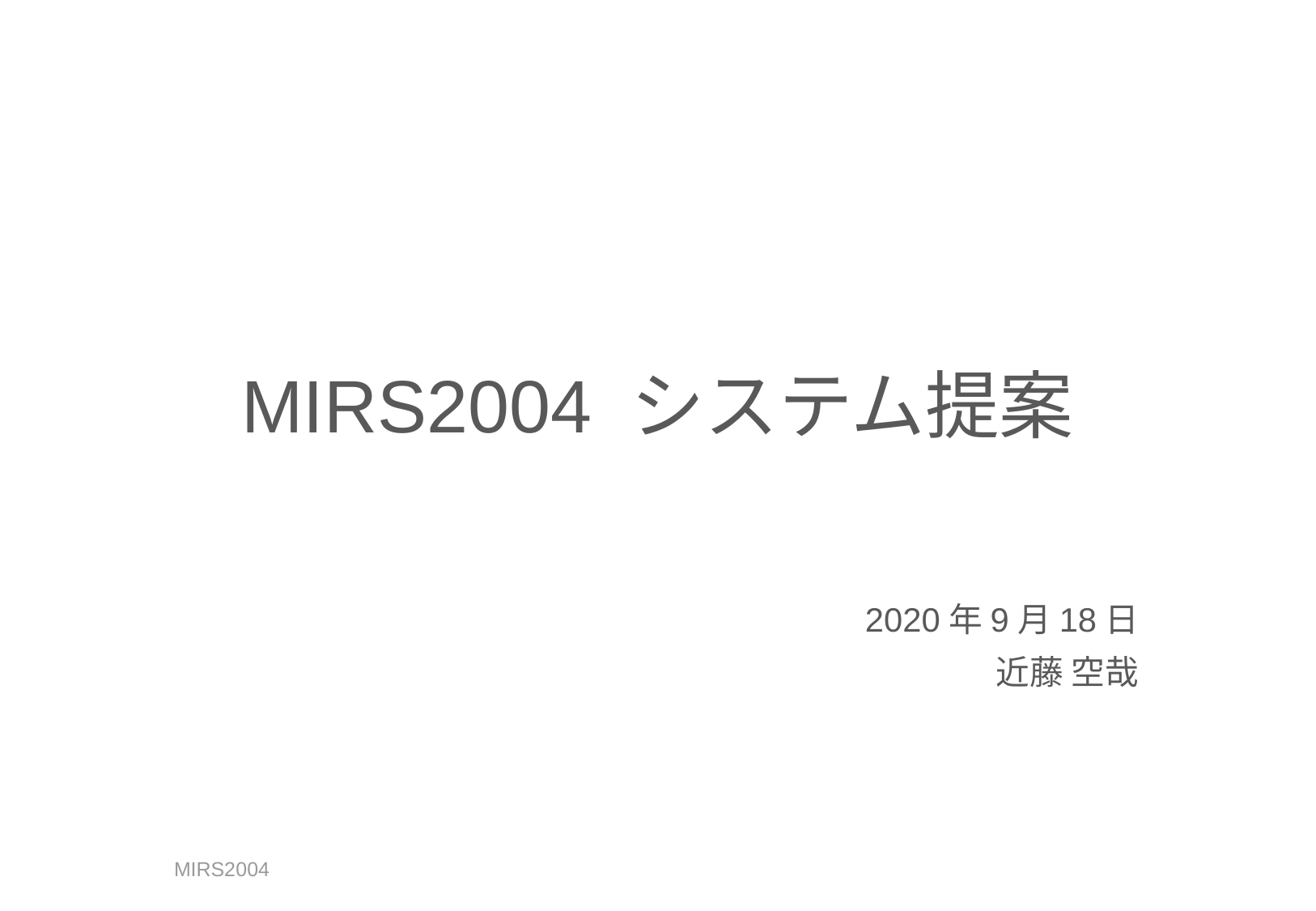

# MIRS2004 システム提案
2020年9月18日
近藤 空哉
MIRS2004